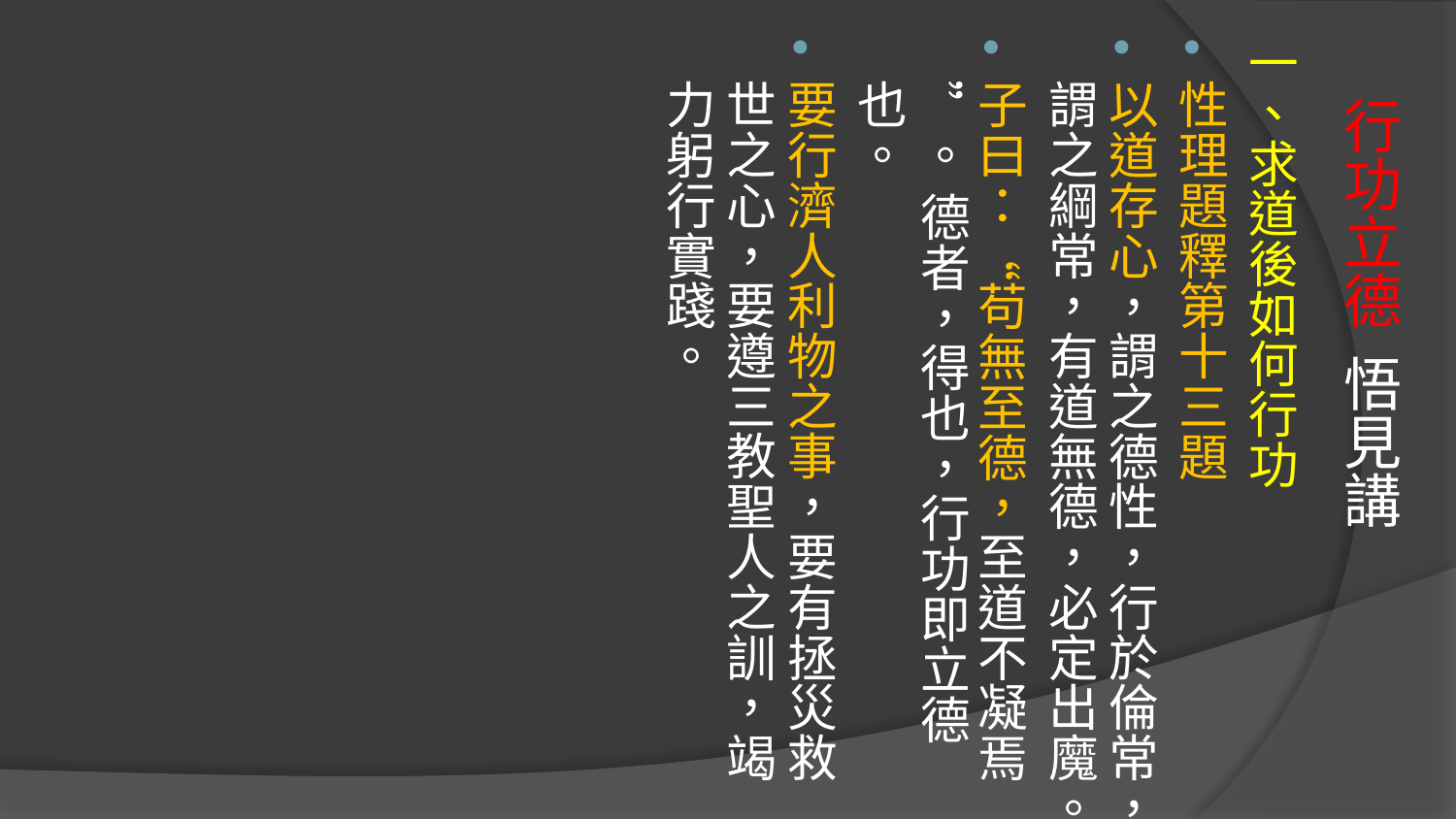

一、求道後如何行功
性理題釋第十三題
以道存心，謂之德性，行於倫常，謂之綱常，有道無德，必定出魔。
子曰：“苟無至德，至道不凝焉”。 德者，得也，行功即立德也。
要行濟人利物之事，要有拯災救世之心，要遵三教聖人之訓，竭力躬行實踐。

# 行功立德  悟見講